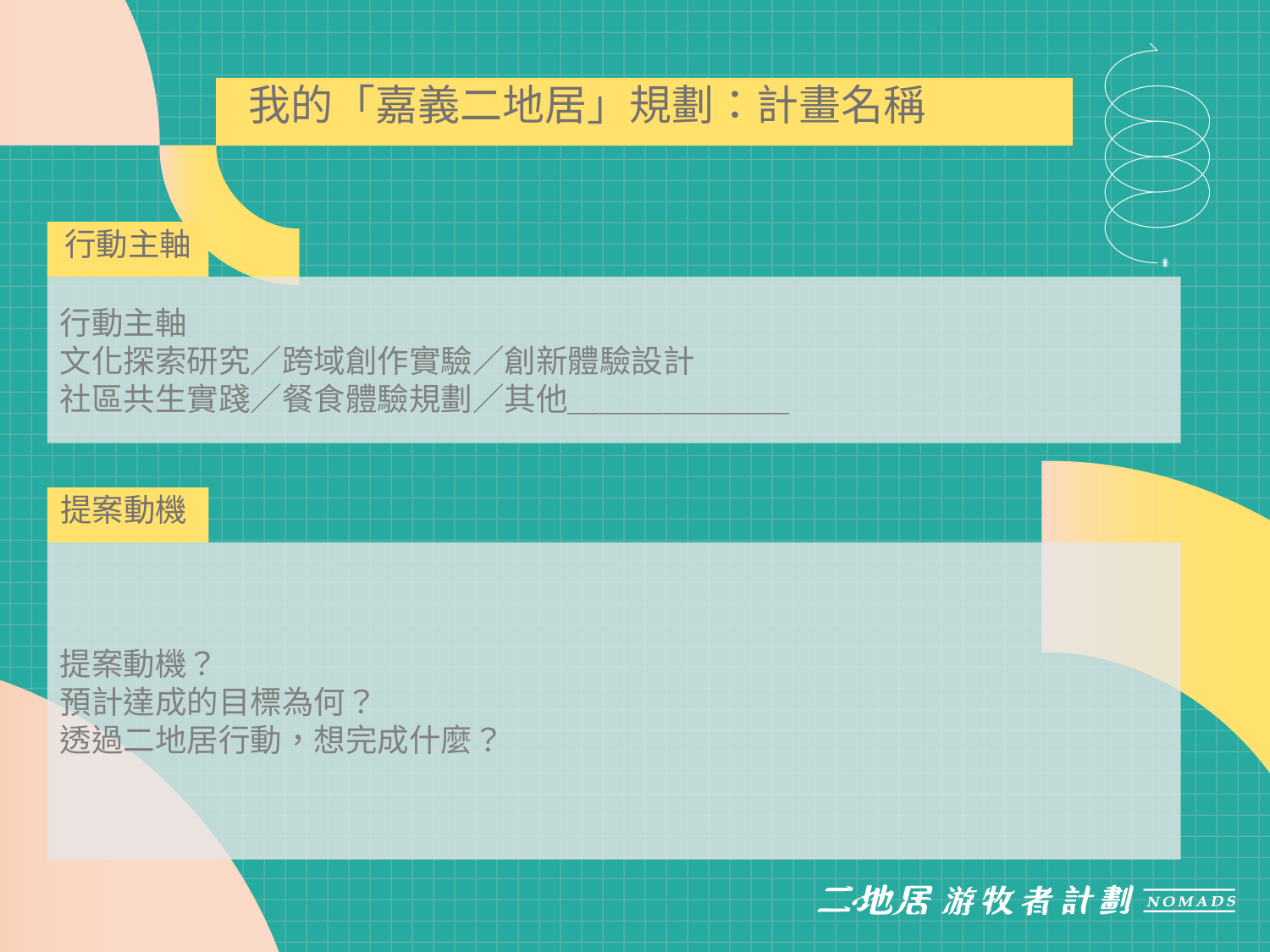

我的「嘉義二地居」規劃：計畫名稱
行動主軸
行動主軸
文化探索研究／跨域創作實驗／創新體驗設計
社區共生實踐／餐食體驗規劃／其他＿＿＿＿＿＿＿
提案動機
提案動機？
預計達成的目標為何？
透過二地居行動，想完成什麼？